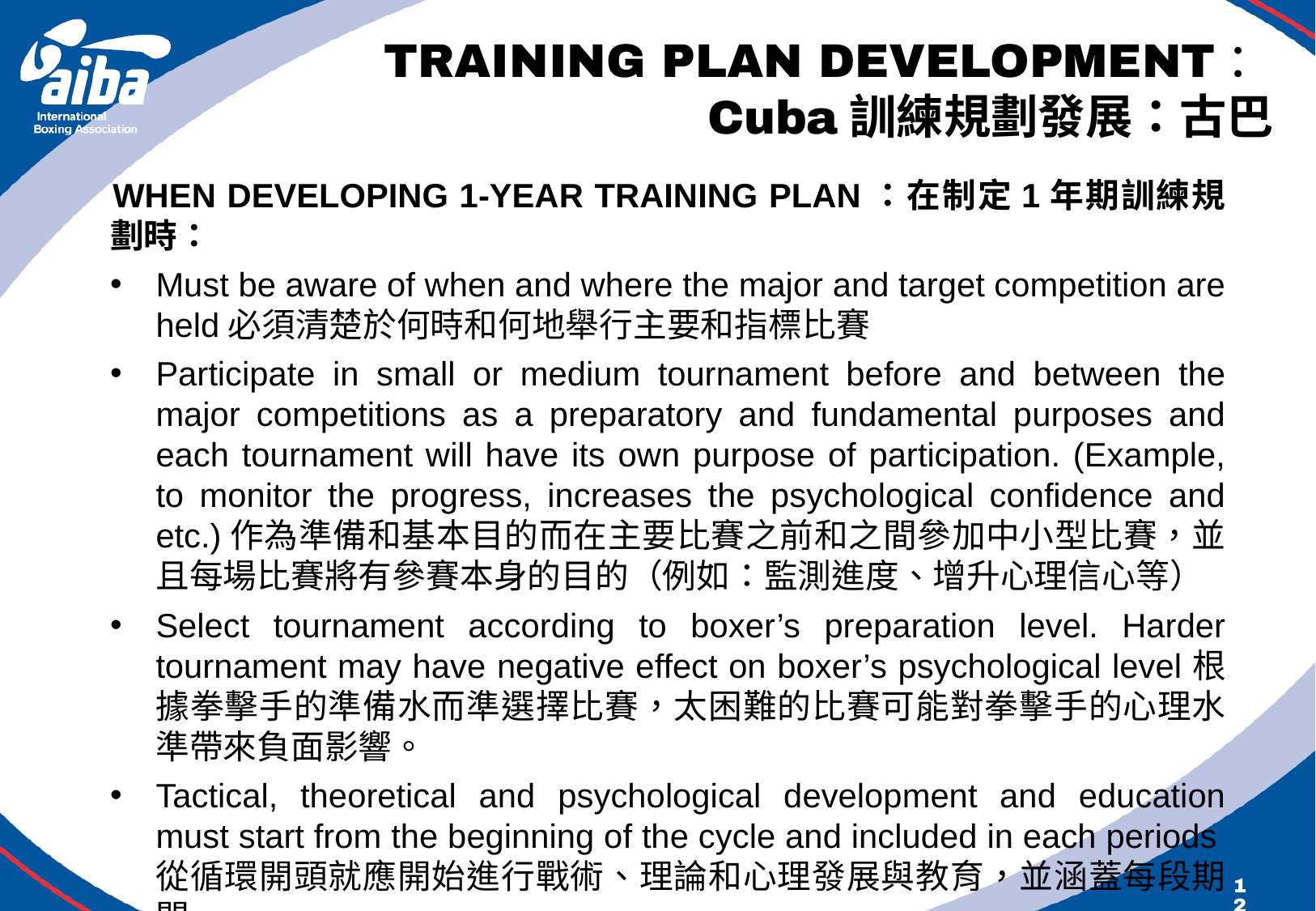

# TRAINING PLAN DEVELOPMENT： Cuba訓練規劃發展：古巴
WHEN DEVELOPING 1-YEAR TRAINING PLAN：在制定1年期訓練規劃時：
Must be aware of when and where the major and target competition are held必須清楚於何時和何地舉行主要和指標比賽
Participate in small or medium tournament before and between the major competitions as a preparatory and fundamental purposes and each tournament will have its own purpose of participation. (Example, to monitor the progress, increases the psychological confidence and etc.)作為準備和基本目的而在主要比賽之前和之間參加中小型比賽，並且每場比賽將有參賽本身的目的（例如：監測進度、增升心理信心等）
Select tournament according to boxer’s preparation level. Harder tournament may have negative effect on boxer’s psychological level根據拳擊手的準備水而準選擇比賽，太困難的比賽可能對拳擊手的心理水準帶來負面影響。
Tactical, theoretical and psychological development and education must start from the beginning of the cycle and included in each periods從循環開頭就應開始進行戰術、理論和心理發展與教育，並涵蓋每段期間

125